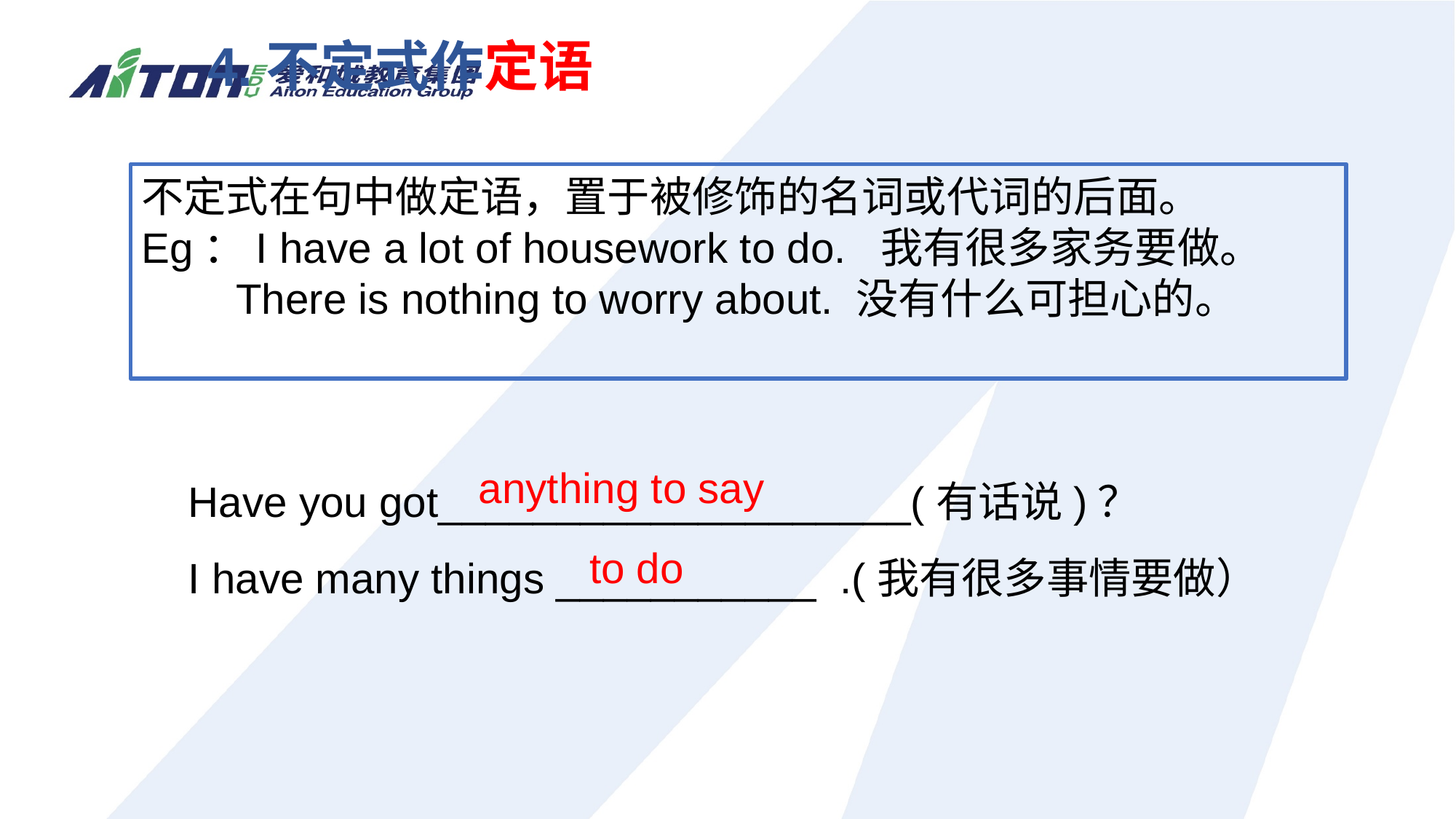

4.不定式作定语
不定式在句中做定语，置于被修饰的名词或代词的后面。
Eg：I have a lot of housework to do.  我有很多家务要做。
        There is nothing to worry about. 没有什么可担心的。

Have you got____________________(有话说)？
I have many things ___________  .(我有很多事情要做）
anything to say
to do